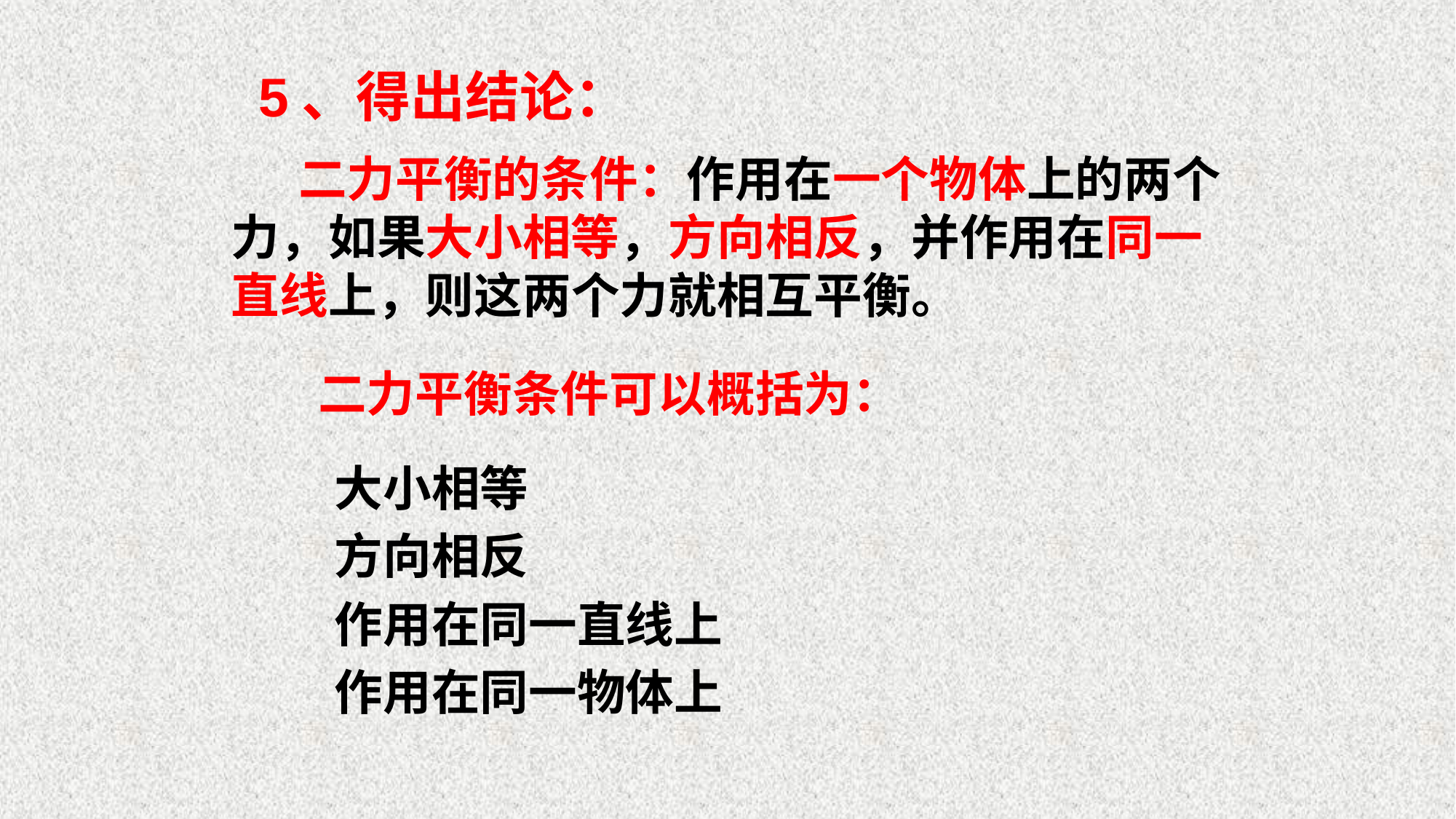

5、得出结论：
     二力平衡的条件：作用在一个物体上的两个力，如果大小相等，方向相反，并作用在同一直线上，则这两个力就相互平衡。
二力平衡条件可以概括为：
大小相等
方向相反
作用在同一直线上
作用在同一物体上